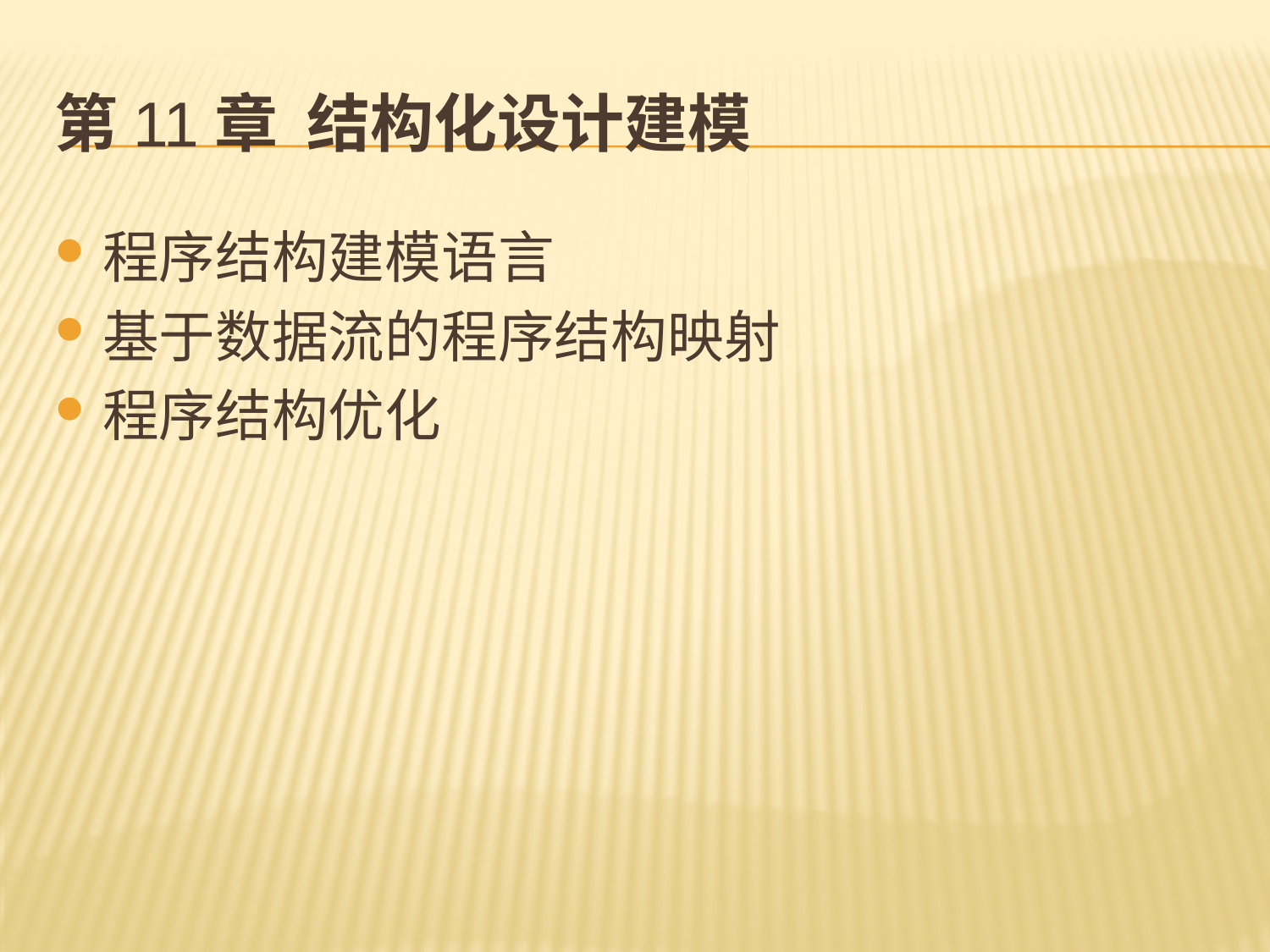

# 第11章  结构化设计建模
程序结构建模语言
基于数据流的程序结构映射
程序结构优化